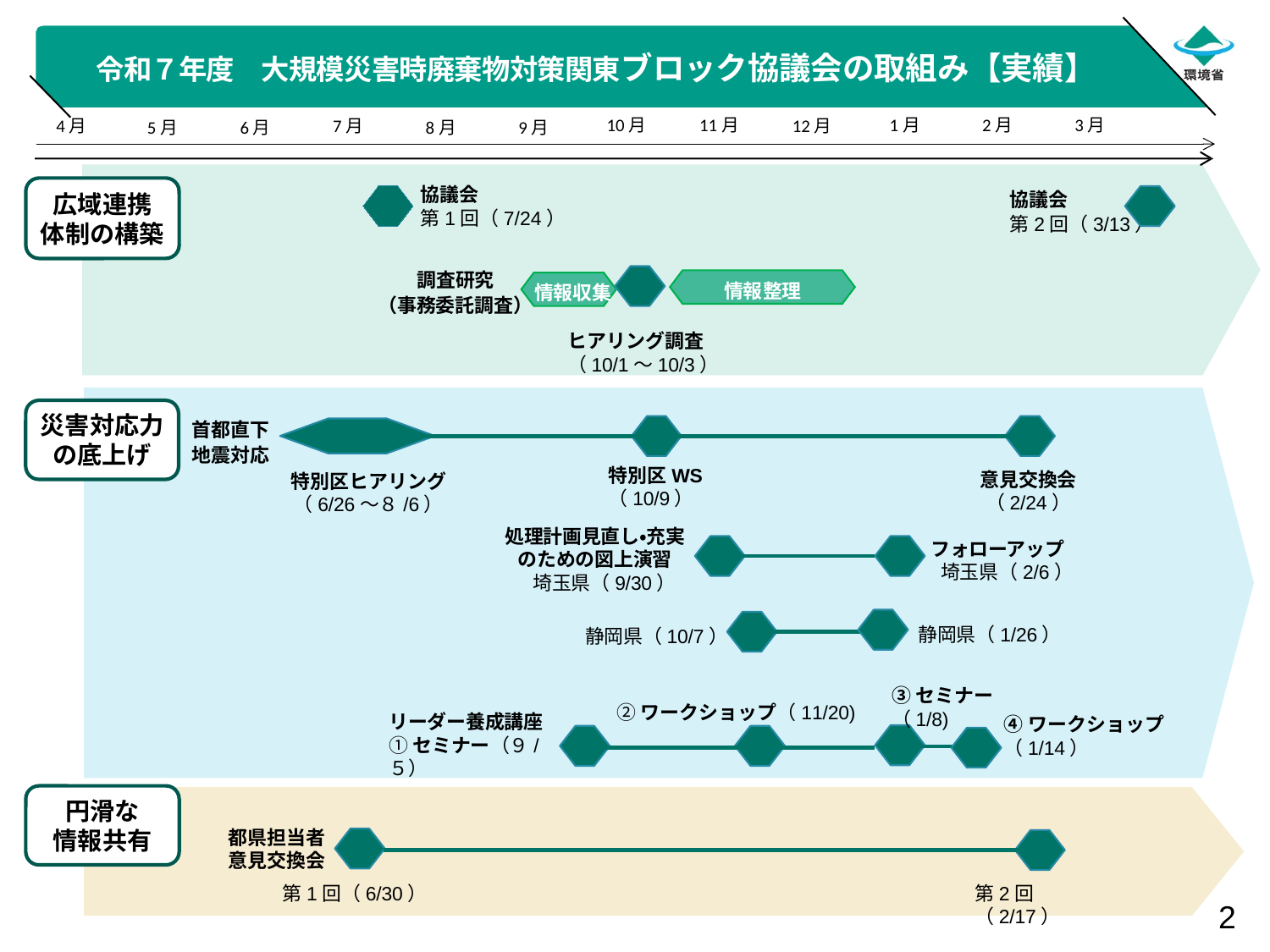

# 令和７年度　大規模災害時廃棄物対策関東ブロック協議会の取組み【実績】
1月
2月
3月
11月
10月
4月
12月
7月
5月
6月
8月
9月

協議会
第1回（7/24）
広域連携
体制の構築
協議会
第2回（3/13）

調査研究
（事務委託調査）

情報整理

情報収集
ヒアリング調査
（10/1～10/3）

災害対応力の底上げ
首都直下
地震対応

特別区WS
（10/9）
意見交換会
（2/24）
特別区ヒアリング
（6/26～８/6）
処理計画見直し・充実のための図上演習
　埼玉県（9/30）

フォローアップ
　埼玉県（2/6）

　静岡県（1/26）
　静岡県（10/7）
③セミナー
（1/8)
②ワークショップ（11/20)
リーダー養成講座
①セミナー（９/５）
④ワークショップ
（1/14）

円滑な
情報共有

都県担当者
意見交換会

第1回（6/30）
第2回（2/17）